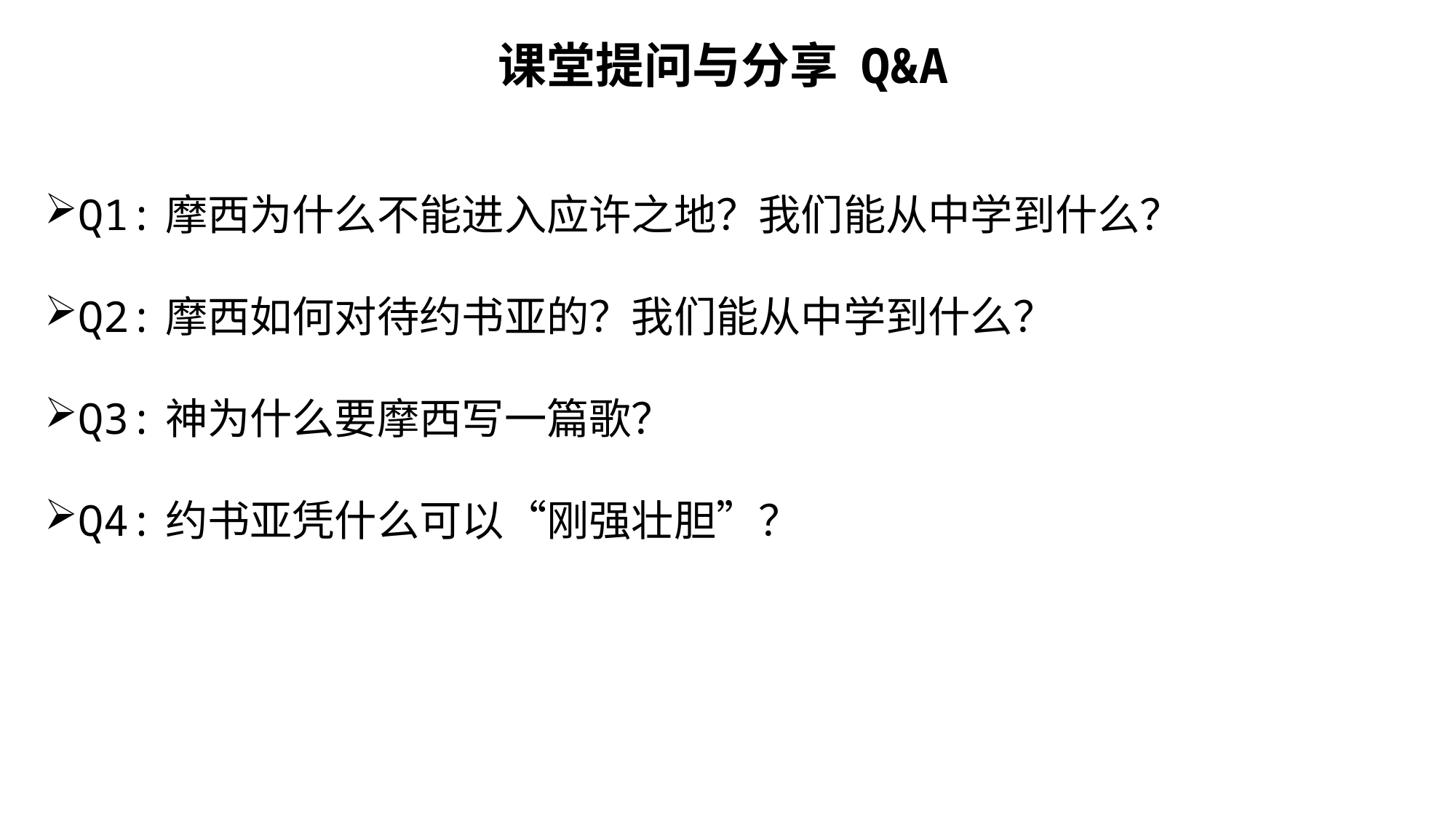

课堂提问与分享 Q&A

Q1:摩西为什么不能进入应许之地？我们能从中学到什么？

Q2:摩西如何对待约书亚的？我们能从中学到什么？

Q3:神为什么要摩西写一篇歌？

Q4:约书亚凭什么可以“刚强壮胆”？